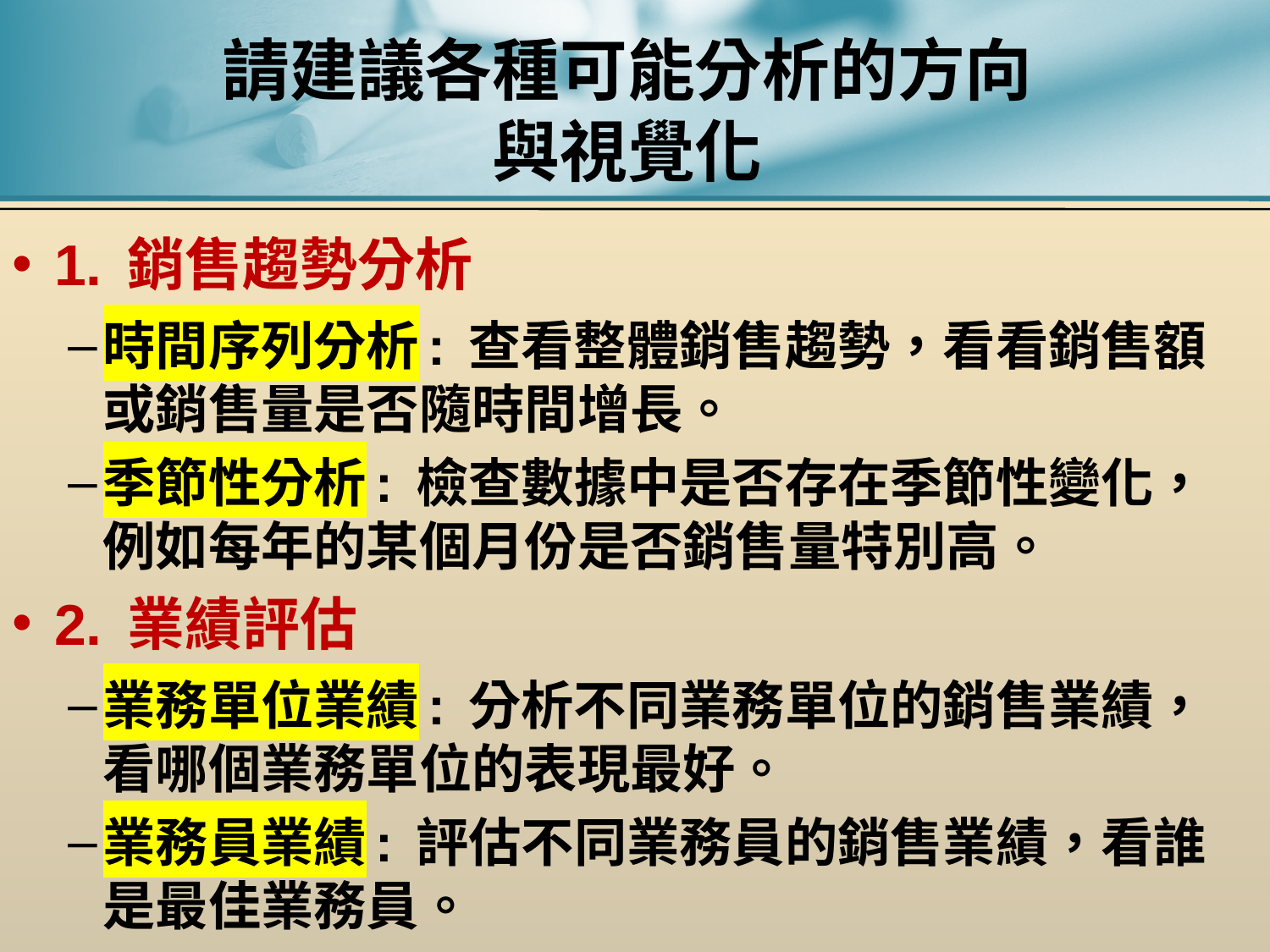

# 請建議各種可能分析的方向 與視覺化
1. 銷售趨勢分析
時間序列分析: 查看整體銷售趨勢，看看銷售額或銷售量是否隨時間增長。
季節性分析: 檢查數據中是否存在季節性變化，例如每年的某個月份是否銷售量特別高。
2. 業績評估
業務單位業績: 分析不同業務單位的銷售業績，看哪個業務單位的表現最好。
業務員業績: 評估不同業務員的銷售業績，看誰是最佳業務員。